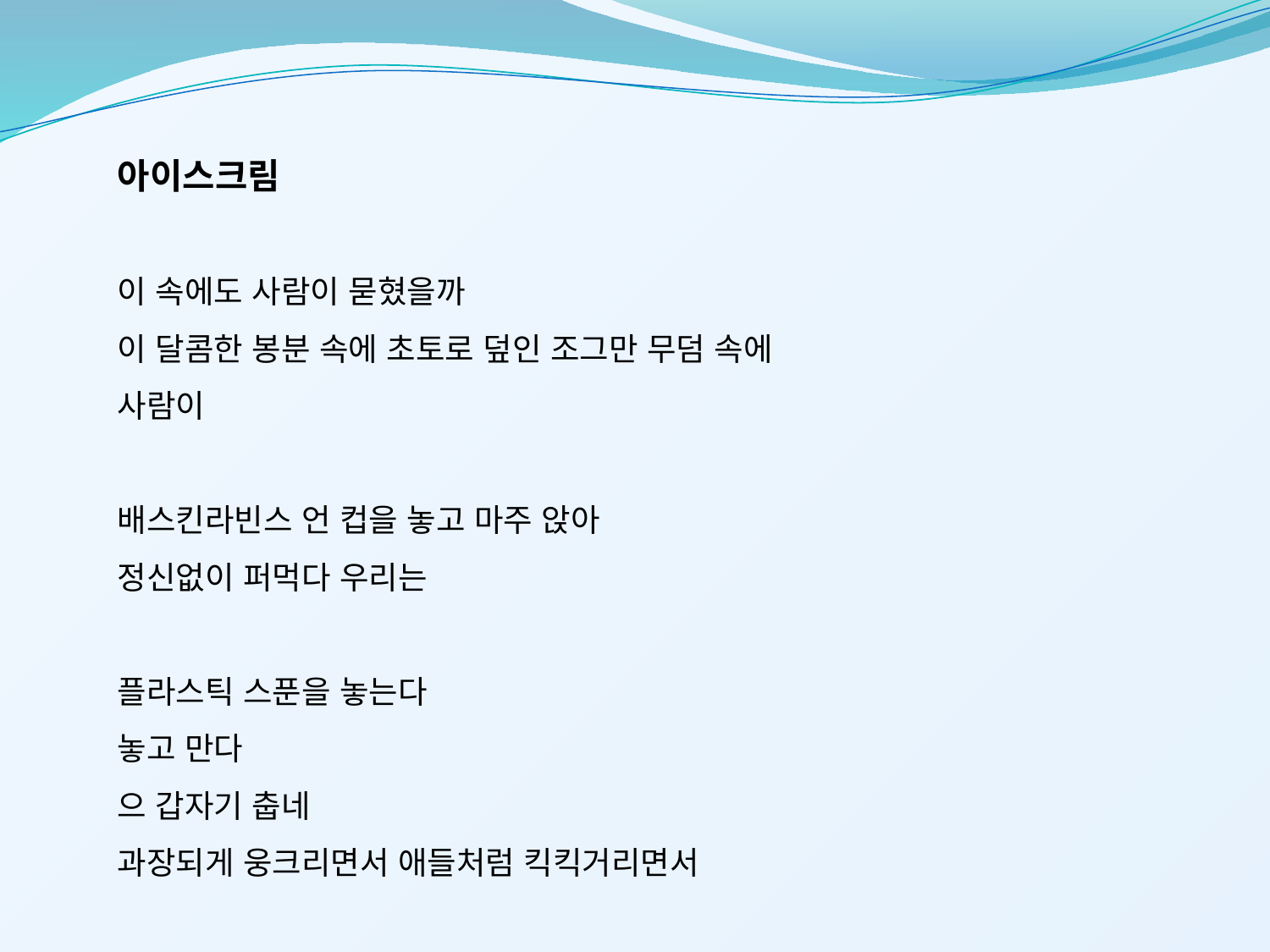

아이스크림

이 속에도 사람이 묻혔을까
이 달콤한 봉분 속에 초토로 덮인 조그만 무덤 속에
사람이

배스킨라빈스 언 컵을 놓고 마주 앉아
정신없이 퍼먹다 우리는

플라스틱 스푼을 놓는다
놓고 만다
으 갑자기 춥네
과장되게 웅크리면서 애들처럼 킥킥거리면서